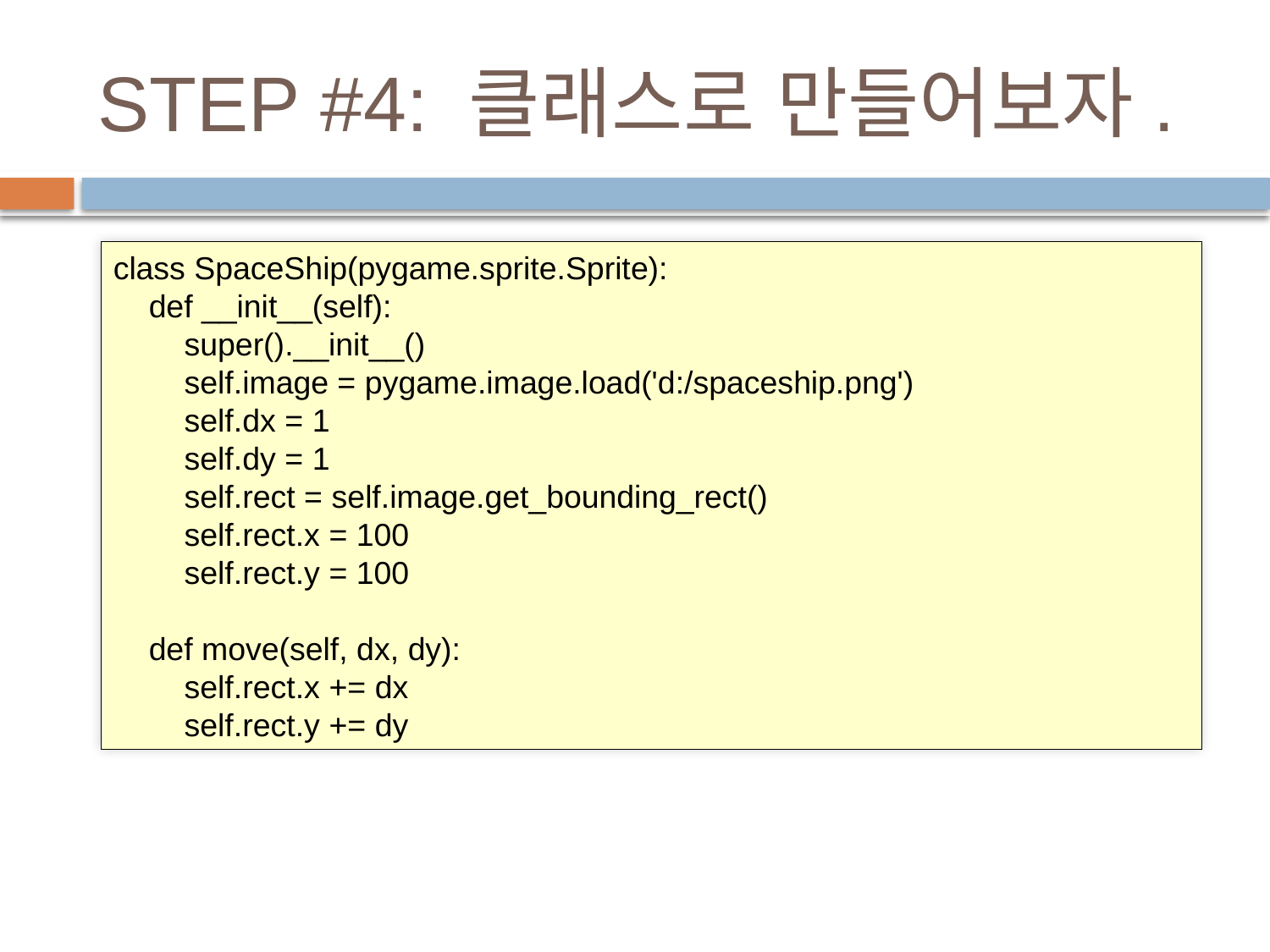

# STEP #4: 클래스로 만들어보자.

class SpaceShip(pygame.sprite.Sprite):
    def __init__(self):
        super().__init__()
        self.image = pygame.image.load('d:/spaceship.png')
        self.dx = 1
        self.dy = 1
        self.rect = self.image.get_bounding_rect()
        self.rect.x = 100
        self.rect.y = 100

    def move(self, dx, dy):
        self.rect.x += dx
        self.rect.y += dy